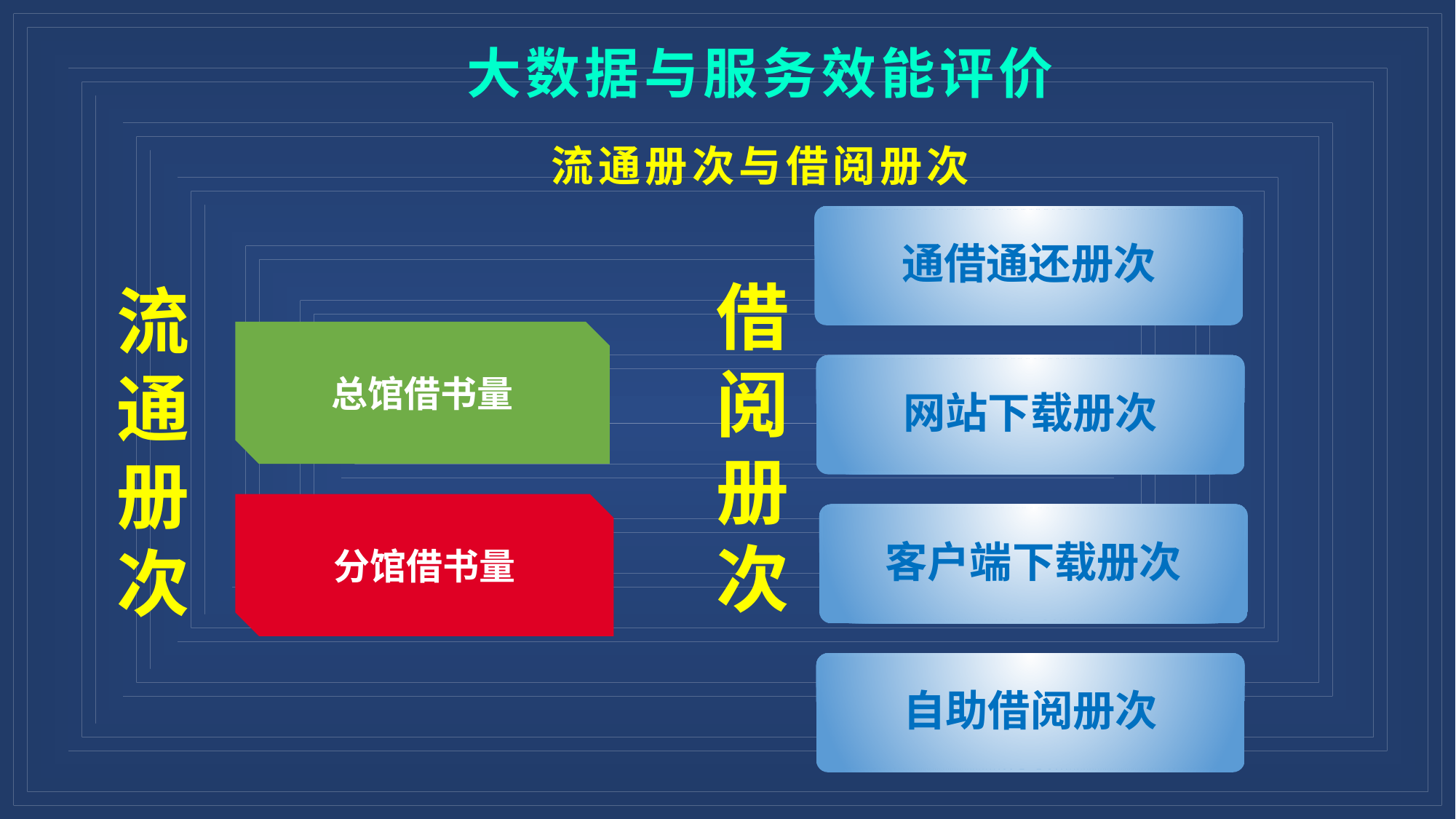

15
大数据与服务效能评价
流通册次与借阅册次

通借通还册次
借阅册次
流通册次
总馆借书量

网站下载册次
分馆借书量

客户端下载册次

自助借阅册次